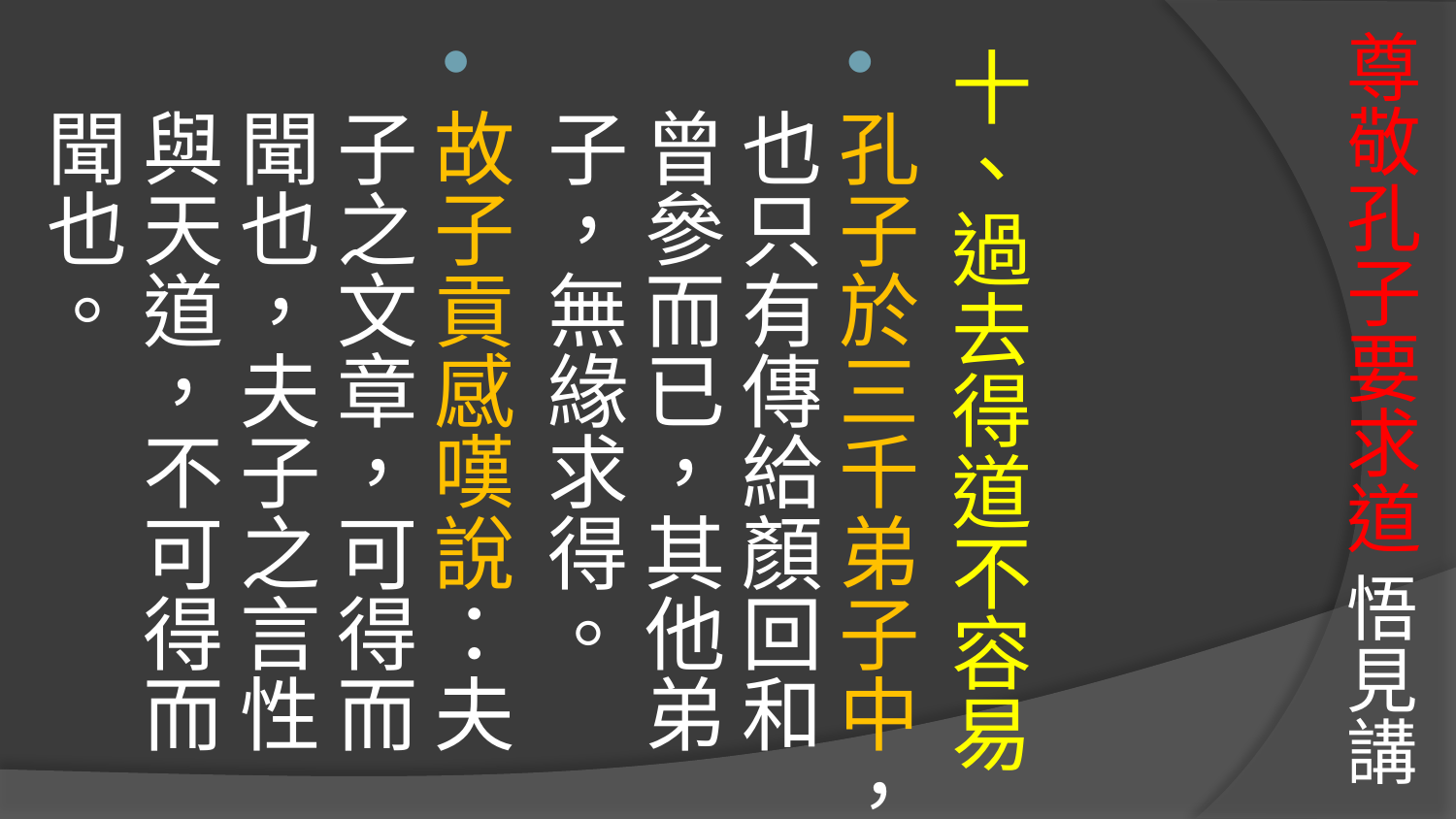

# 尊敬孔子要求道 悟見講
十、過去得道不容易
孔子於三千弟子中，也只有傳給顏回和曾參而已，其他弟子，無緣求得。
故子貢感嘆說：夫子之文章，可得而聞也，夫子之言性與天道，不可得而聞也。